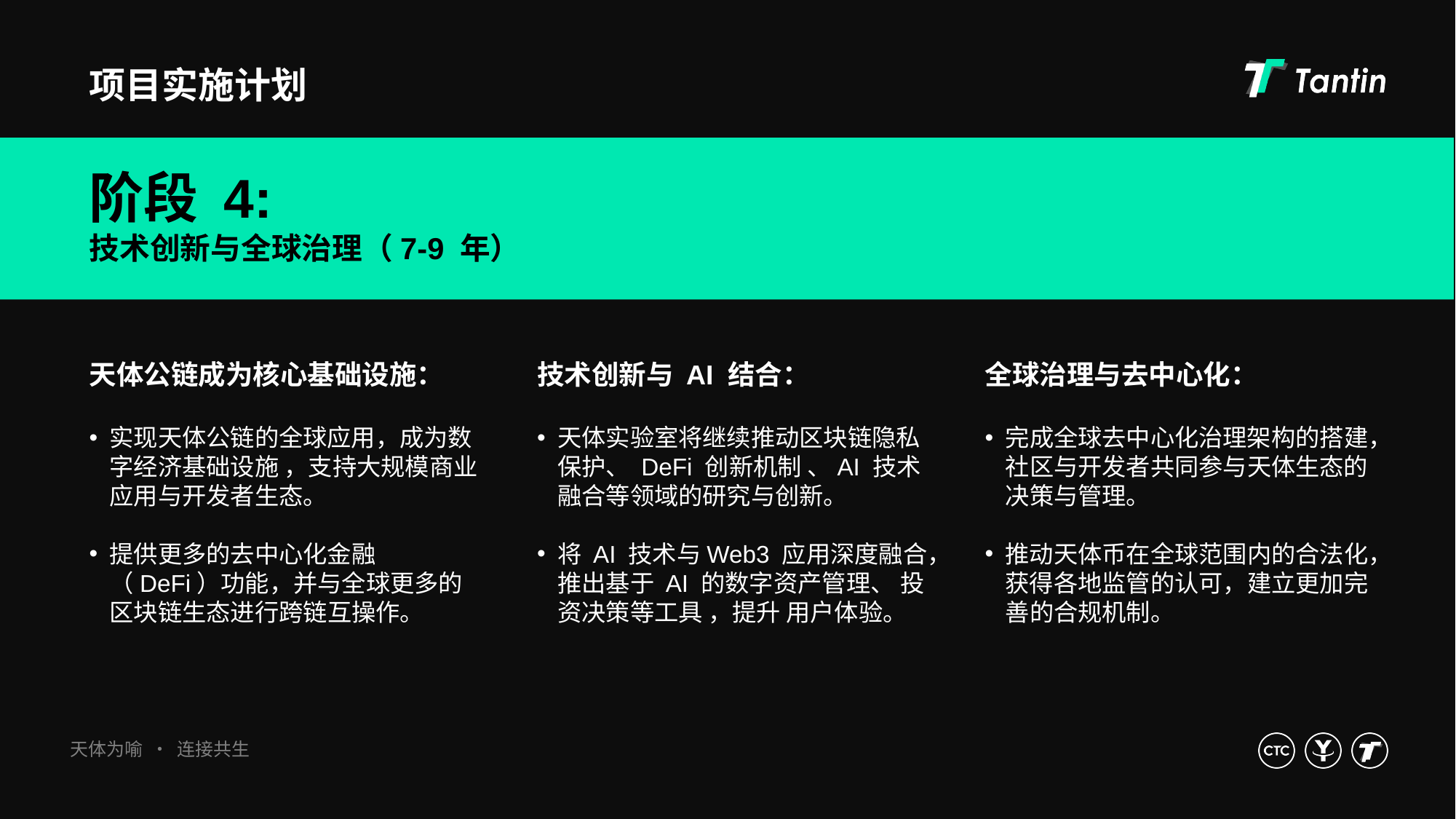

项目实施计划

阶段 4:
技术创新与全球治理（7-9 年）
天体公链成为核心基础设施：
实现天体公链的全球应用，成为数字经济基础设施 ，支持大规模商业应用与开发者生态。

提供更多的去中心化金融（DeFi）功能，并与全球更多的区块链生态进行跨链互操作。
技术创新与 AI 结合：
天体实验室将继续推动区块链隐私保护、 DeFi 创新机制 、AI 技术融合等领域的研究与创新。

将 AI 技术与Web3 应用深度融合，推出基于 AI 的数字资产管理、 投资决策等工具 ，提升 用户体验。
全球治理与去中心化：
完成全球去中心化治理架构的搭建，社区与开发者共同参与天体生态的决策与管理。

推动天体币在全球范围内的合法化，获得各地监管的认可，建立更加完善的合规机制。